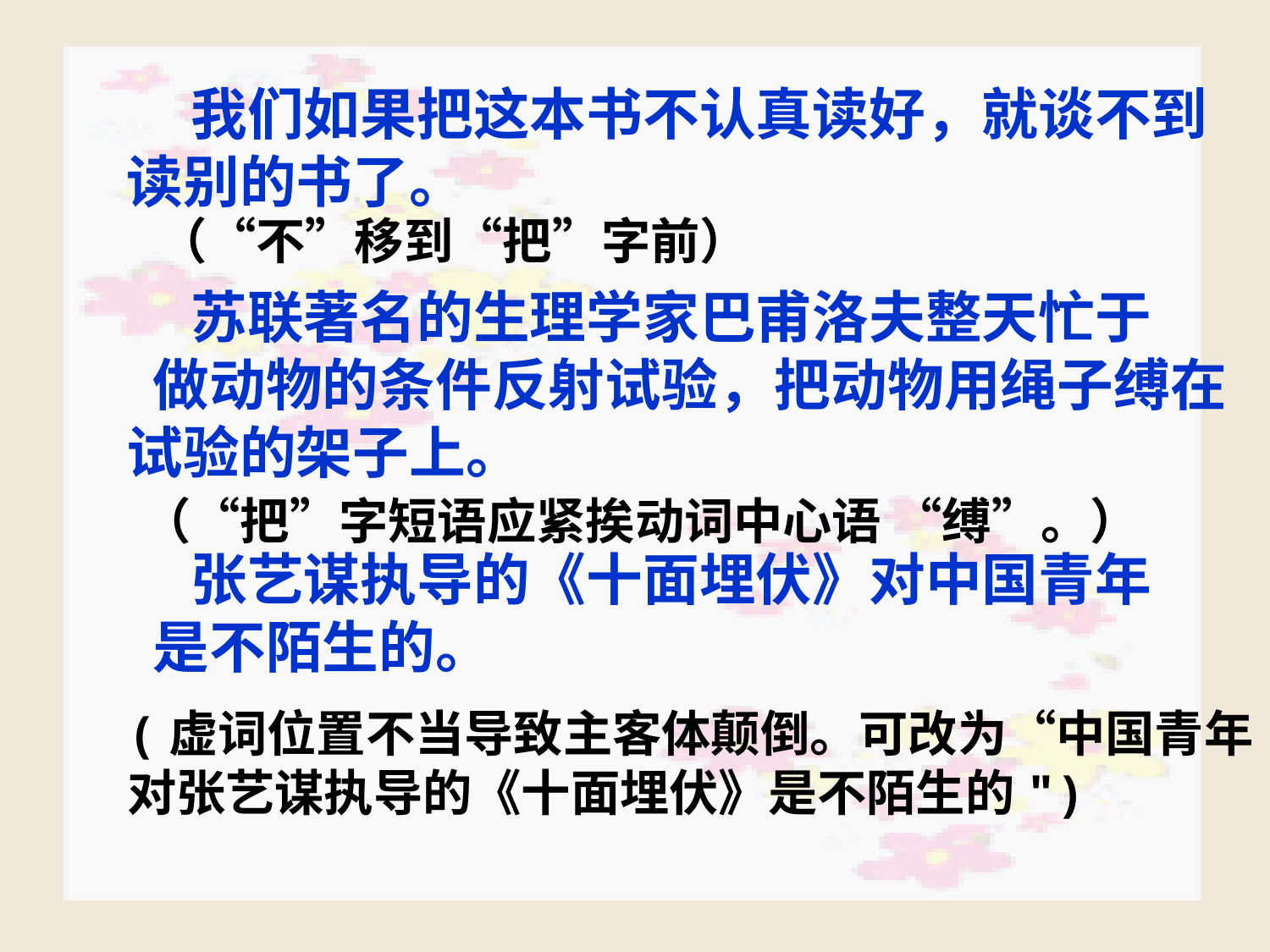

我们如果把这本书不认真读好，就谈不到
读别的书了。

    苏联著名的生理学家巴甫洛夫整天忙于
 做动物的条件反射试验，把动物用绳子缚在
试验的架子上。

    张艺谋执导的《十面埋伏》对中国青年
 是不陌生的。

（“不”移到“把”字前）
（“把”字短语应紧挨动词中心语 “缚”。）
(虚词位置不当导致主客体颠倒。可改为“中国青年
对张艺谋执导的《十面埋伏》是不陌生的")